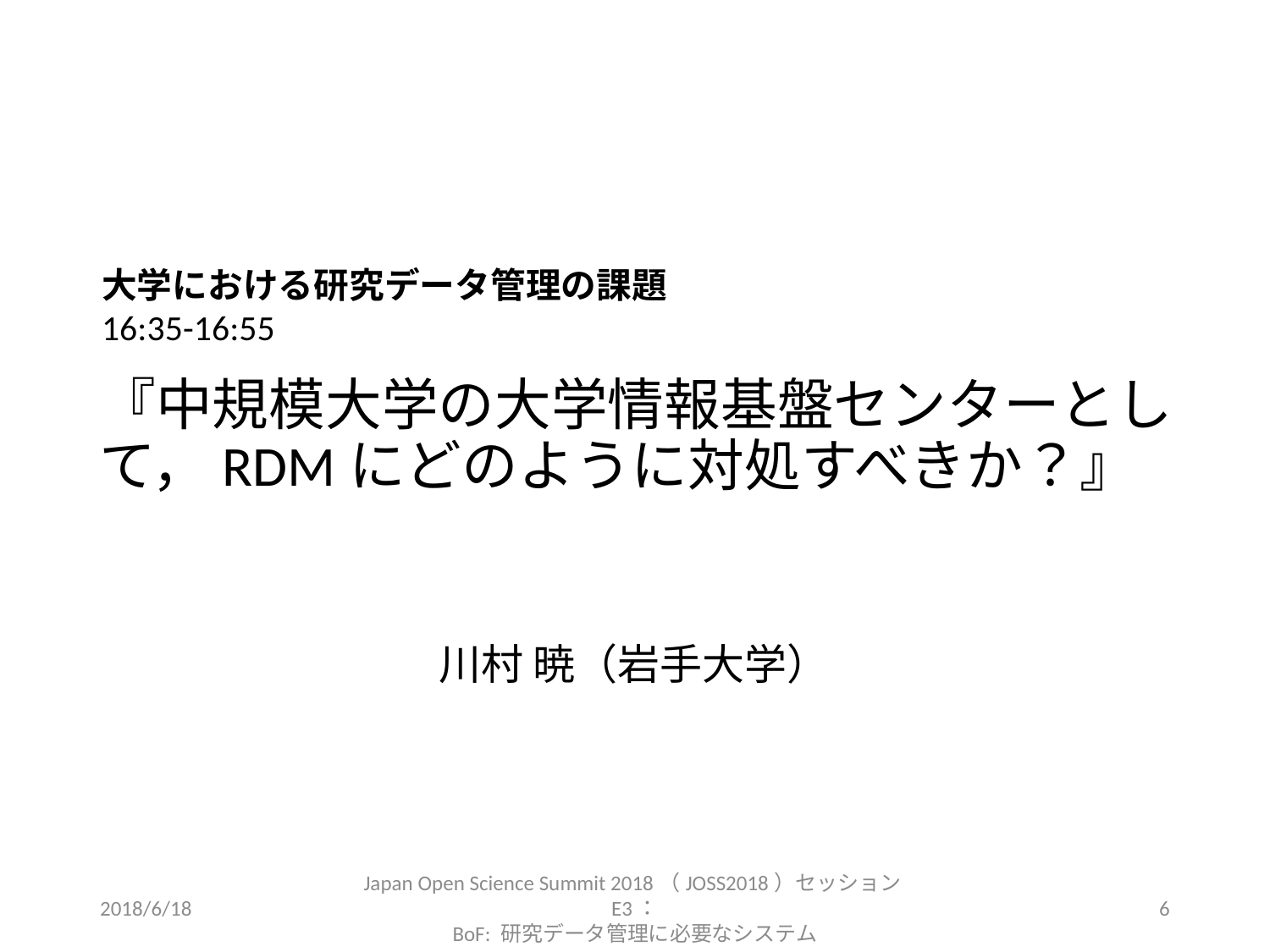

# 『中規模大学の大学情報基盤センターとして，RDMにどのように対処すべきか？』
大学における研究データ管理の課題
16:35-16:55
川村 暁（岩手大学）

2018/6/18
Japan Open Science Summit 2018（JOSS2018）セッションE3：
BoF: 研究データ管理に必要なシステム
6